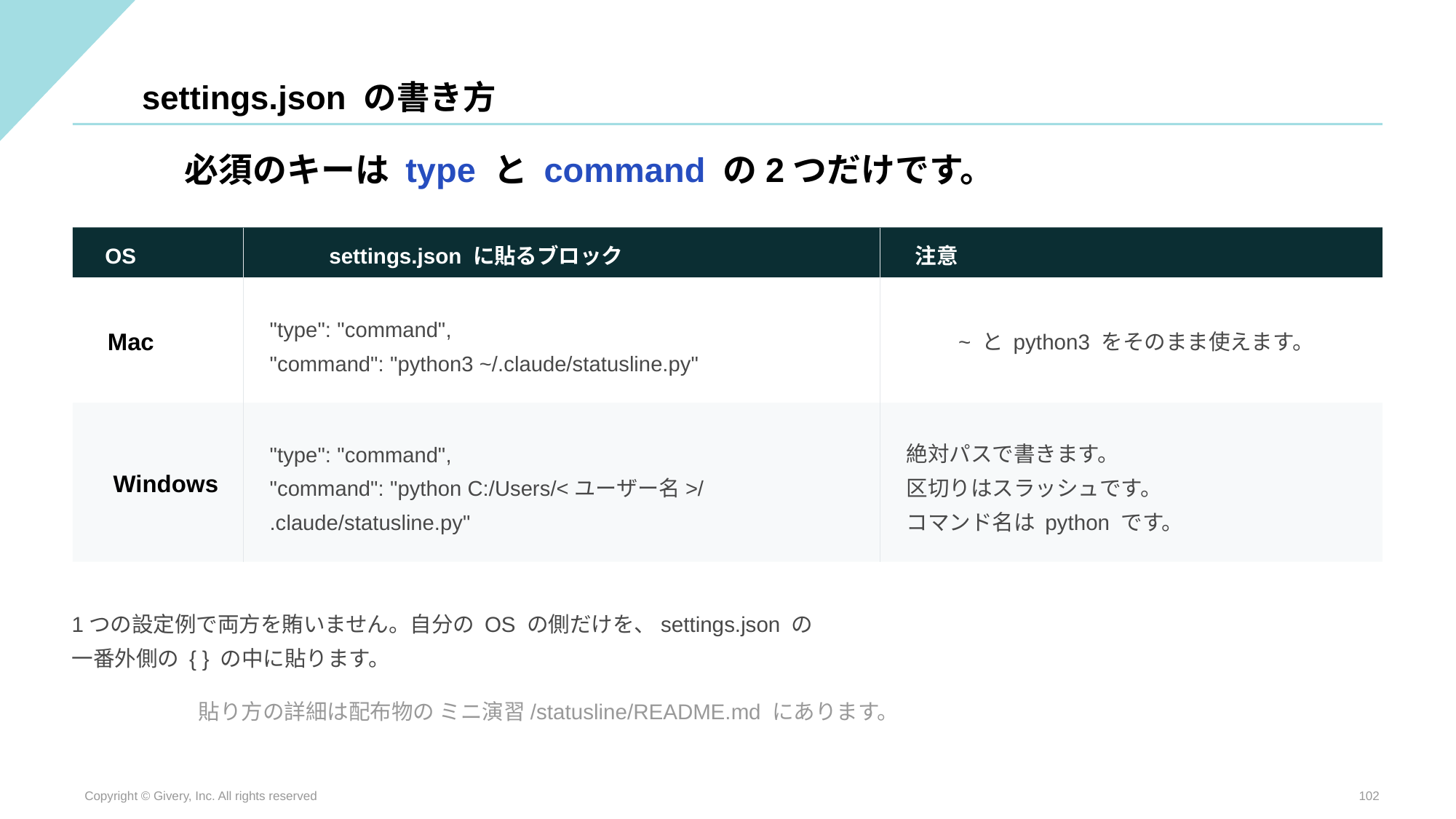

settings.json の書き方

必須のキーは type と command の2つだけです。

OS
settings.json に貼るブロック
注意

"type": "command",
"command": "python3 ~/.claude/statusline.py"
Mac
~ と python3 をそのまま使えます。

絶対パスで書きます。
区切りはスラッシュです。
コマンド名は python です。
"type": "command",
"command": "python C:/Users/<ユーザー名>/
.claude/statusline.py"
Windows
1つの設定例で両方を賄いません。自分の OS の側だけを、settings.json の
一番外側の { } の中に貼ります。
貼り方の詳細は配布物の ミニ演習/statusline/README.md にあります。
Copyright © Givery, Inc. All rights reserved
102